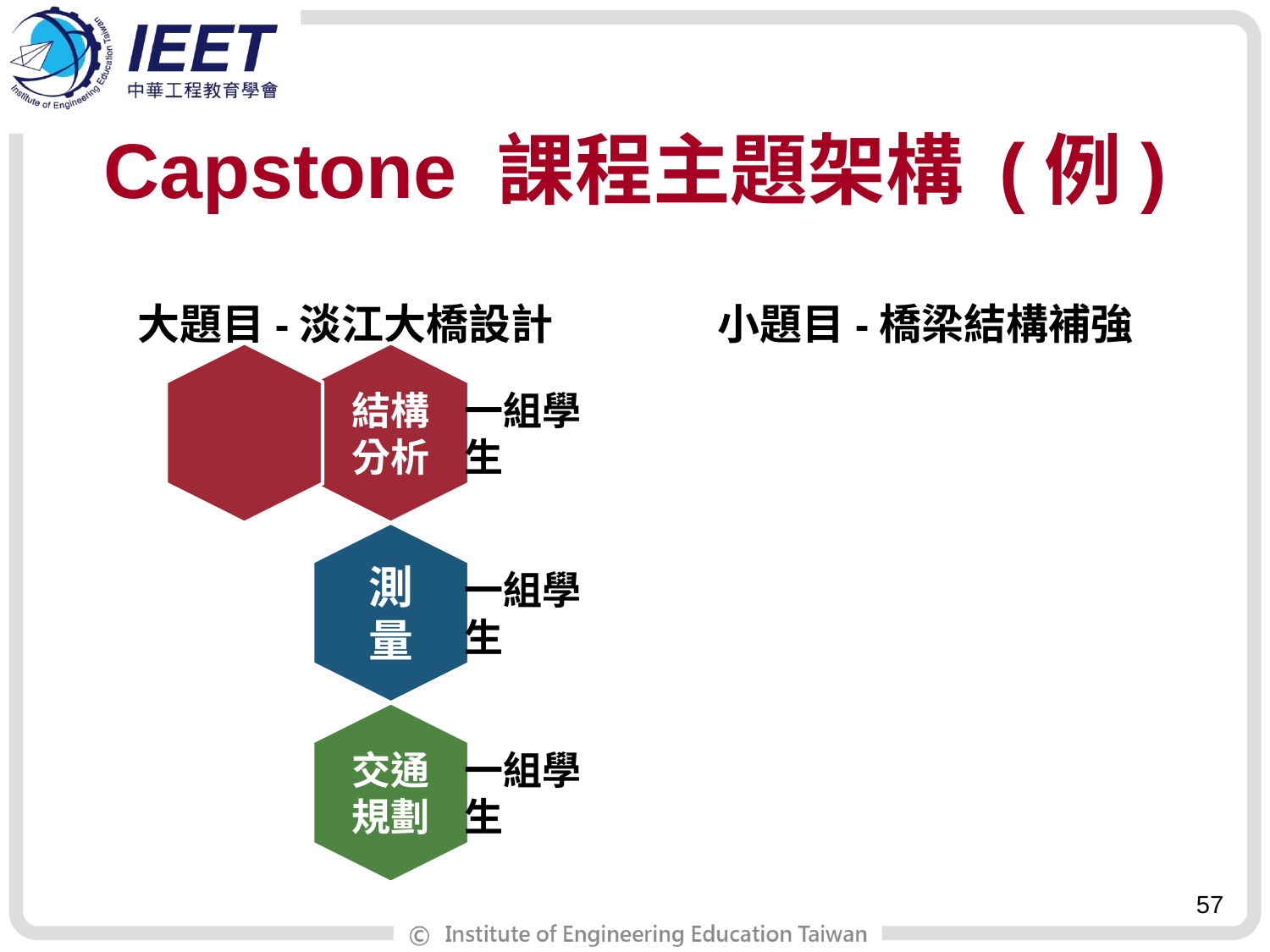

# Capstone 課程主題架構 (例)
大題目-淡江大橋設計
小題目-橋梁結構補強
一組學生
測量
一組學生
一組學生
結構
補強
一組
學生
一組
學生
一組
學生
一組
學生
57